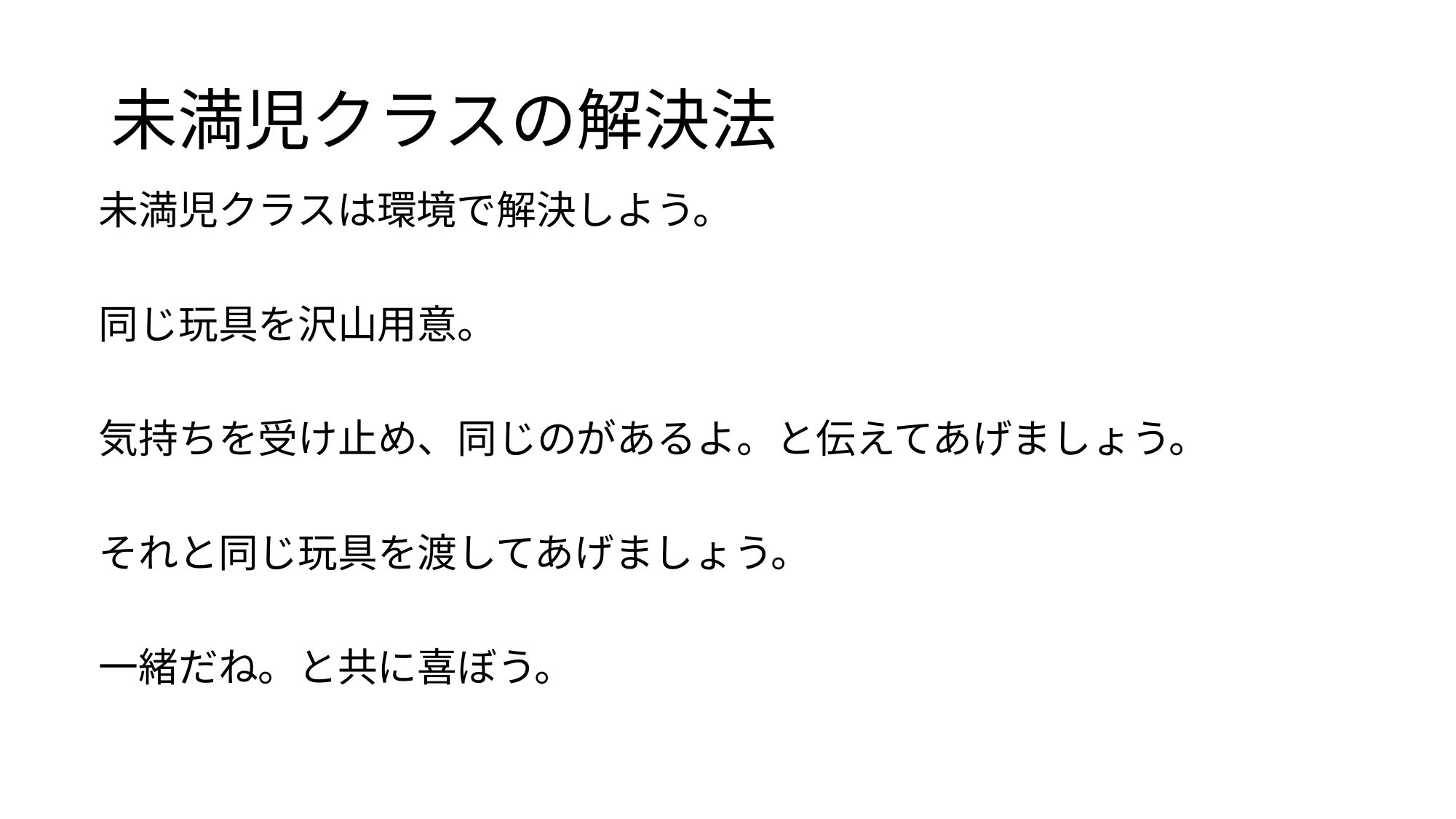

# 未満児クラスの解決法
未満児クラスは環境で解決しよう。

同じ玩具を沢山用意。

気持ちを受け止め、同じのがあるよ。と伝えてあげましょう。

それと同じ玩具を渡してあげましょう。

一緒だね。と共に喜ぼう。